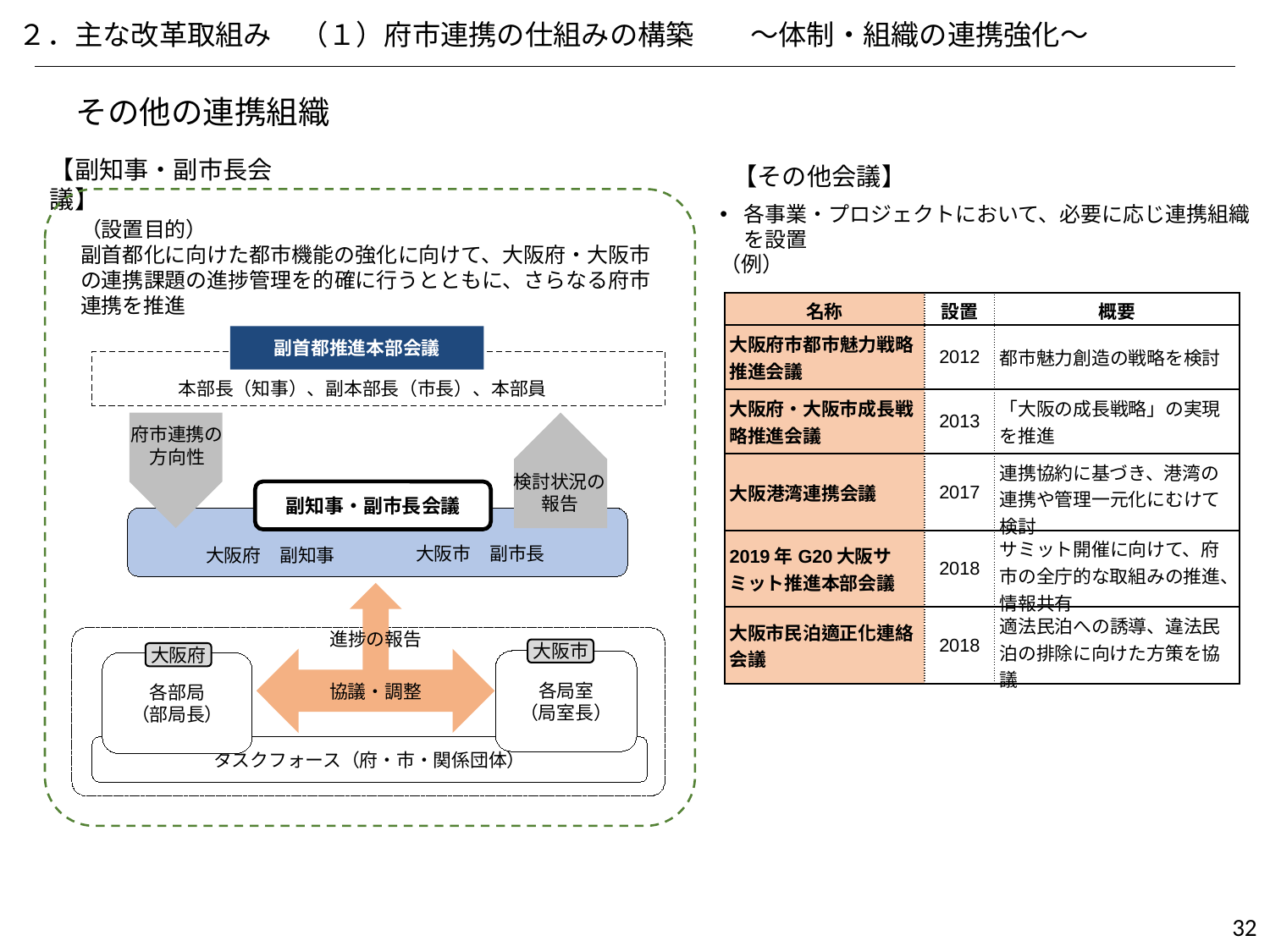

２．主な改革取組み　（１）府市連携の仕組みの構築　　～体制・組織の連携強化～
その他の連携組織
【副知事・副市長会議】
【その他会議】

各事業・プロジェクトにおいて、必要に応じ連携組織を設置
（設置目的）
副首都化に向けた都市機能の強化に向けて、大阪府・大阪市の連携課題の進捗管理を的確に行うとともに、さらなる府市連携を推進
（例）
| 名称 | 設置 | 概要 |
| --- | --- | --- |
| 大阪府市都市魅力戦略推進会議 | 2012 | 都市魅力創造の戦略を検討 |
| 大阪府・大阪市成長戦略推進会議 | 2013 | 「大阪の成長戦略」の実現を推進 |
| 大阪港湾連携会議 | 2017 | 連携協約に基づき、港湾の連携や管理一元化にむけて検討 |
| 2019年G20大阪サミット推進本部会議 | 2018 | サミット開催に向けて、府市の全庁的な取組みの推進、情報共有 |
| 大阪市民泊適正化連絡会議 | 2018 | 適法民泊への誘導、違法民泊の排除に向けた方策を協議 |
副首都推進本部会議

本部長（知事）、副本部長（市長）、本部員

府市連携の
方向性
検討状況の
報告
副知事・副市長会議

大阪市　副市長
大阪府　副知事

進捗の報告

大阪市
大阪府
協議・調整
各局室
（局室長）
各部局
（部局長）
タスクフォース（府・市・関係団体）
32